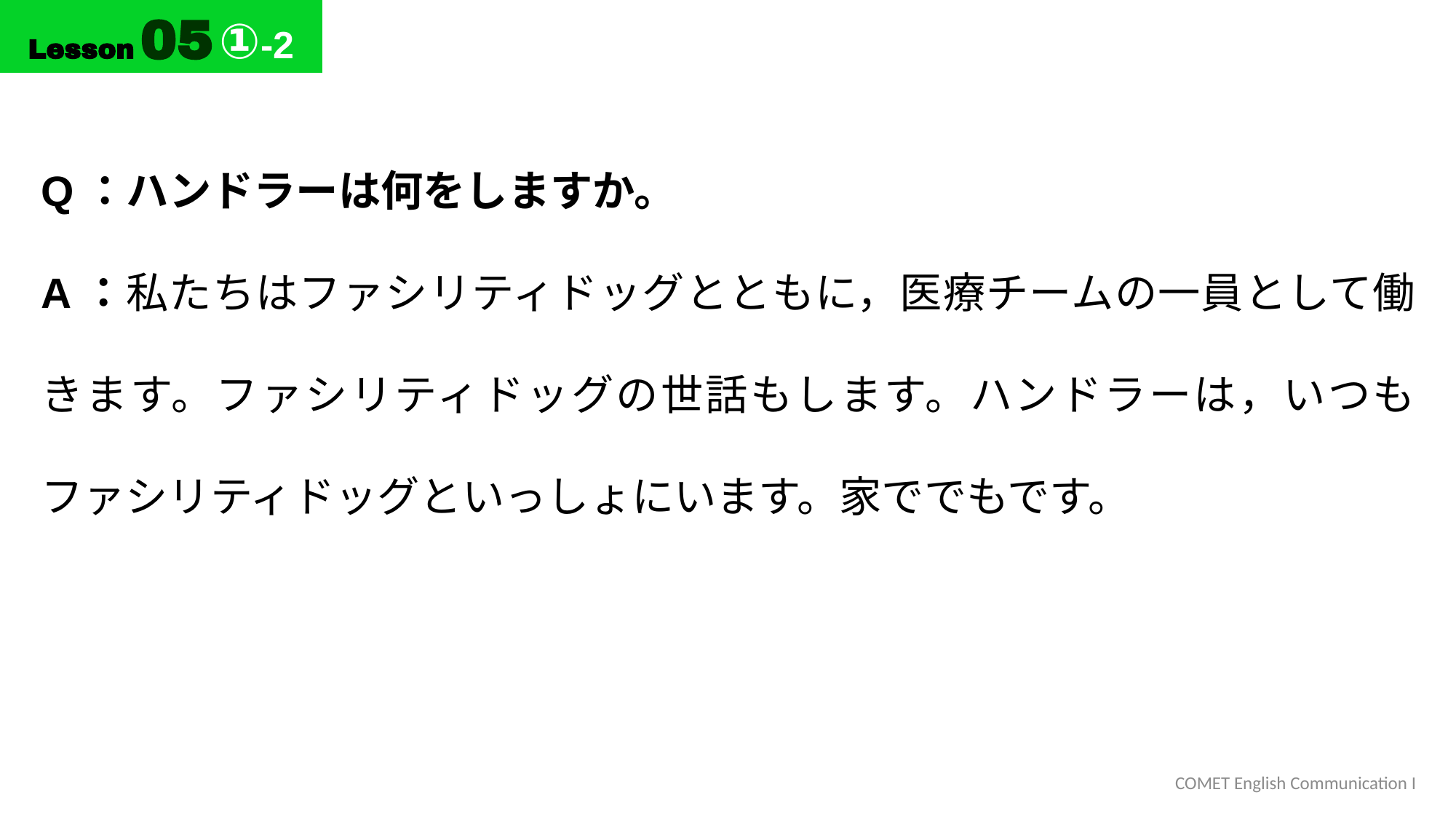

Lesson 05 ①-2
Q：ハンドラーは何をしますか。
A：私たちはファシリティドッグとともに，医療チームの一員として働きます。ファシリティドッグの世話もします。ハンドラーは，いつもファシリティドッグといっしょにいます。家ででもです。
 COMET English Communication I